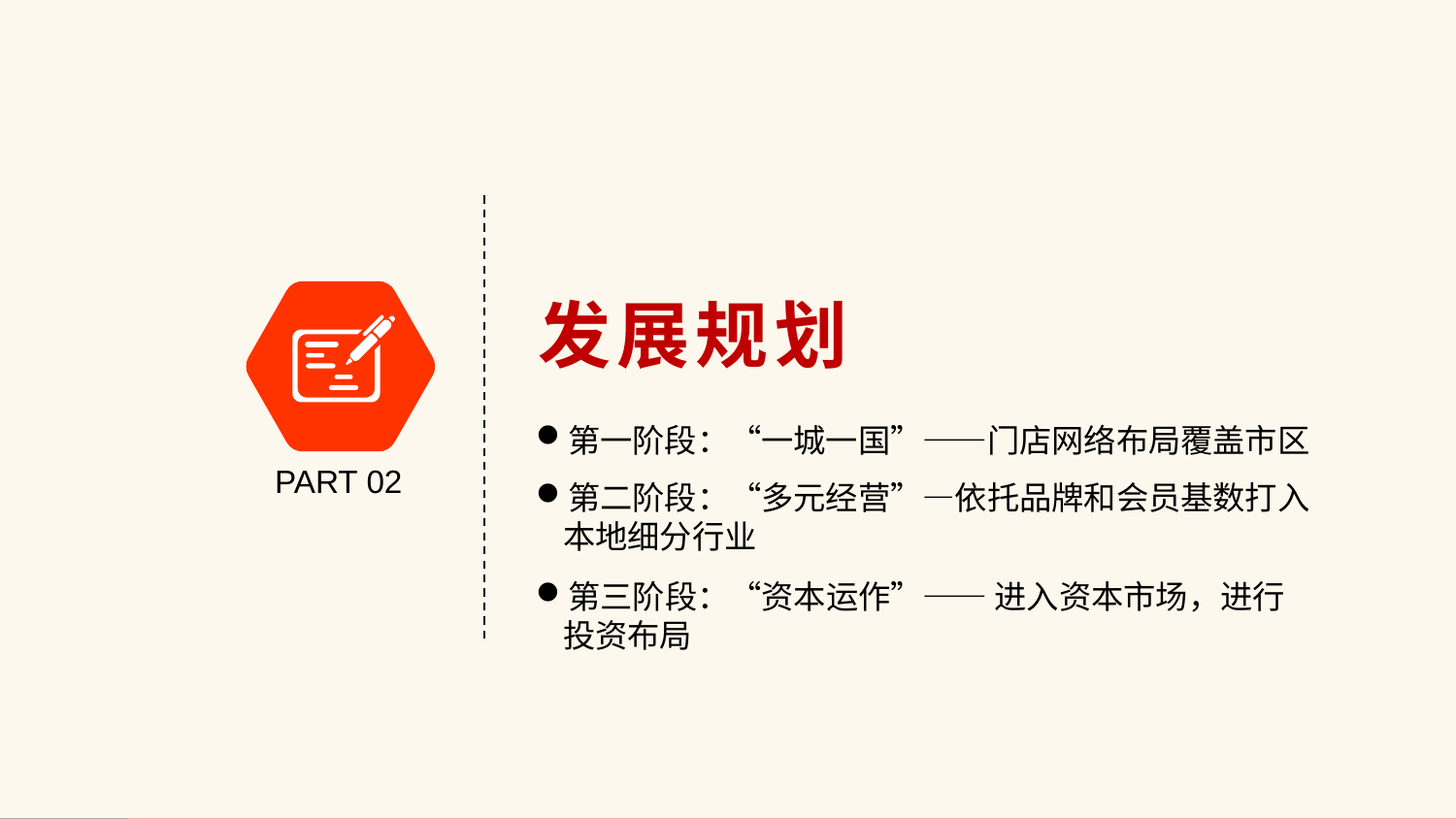

发展规划
第一阶段：“一城一国”——门店网络布局覆盖市区
PART 02
第二阶段：“多元经营”—依托品牌和会员基数打入本地细分行业

第三阶段：“资本运作”—— 进入资本市场，进行投资布局